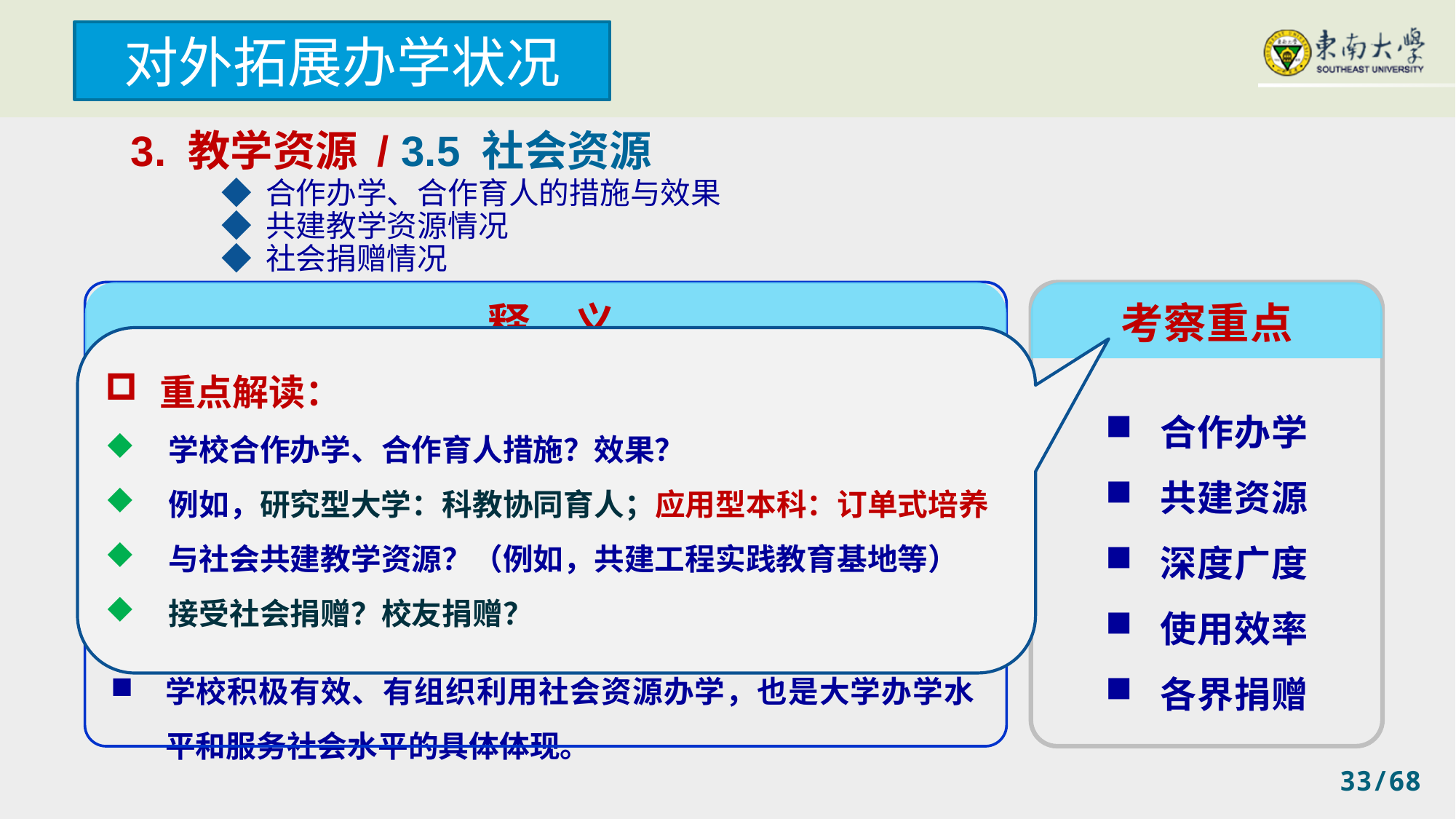

对外拓展办学状况
3. 教学资源 / 3.5 社会资源
◆ 合作办学、合作育人的措施与效果
◆ 共建教学资源情况
◆ 社会捐赠情况

释    义
考察重点
重点解读：
学校合作办学、合作育人措施？效果？
例如，研究型大学：科教协同育人；应用型本科：订单式培养
与社会共建教学资源？（例如，共建工程实践教育基地等）
接受社会捐赠？校友捐赠？

社会资源是当代大学教学资源的重要补充。学校应尽量发挥各自联系行业或服务区域发展的特点，以服务求支持，积极主动开展合作办学、合作育人、合作发展等，共建教学资源。
积极开拓社会捐赠渠道，将成为大学新常态。
学校积极有效、有组织利用社会资源办学，也是大学办学水平和服务社会水平的具体体现。
合作办学
共建资源
深度广度
使用效率
各界捐赠